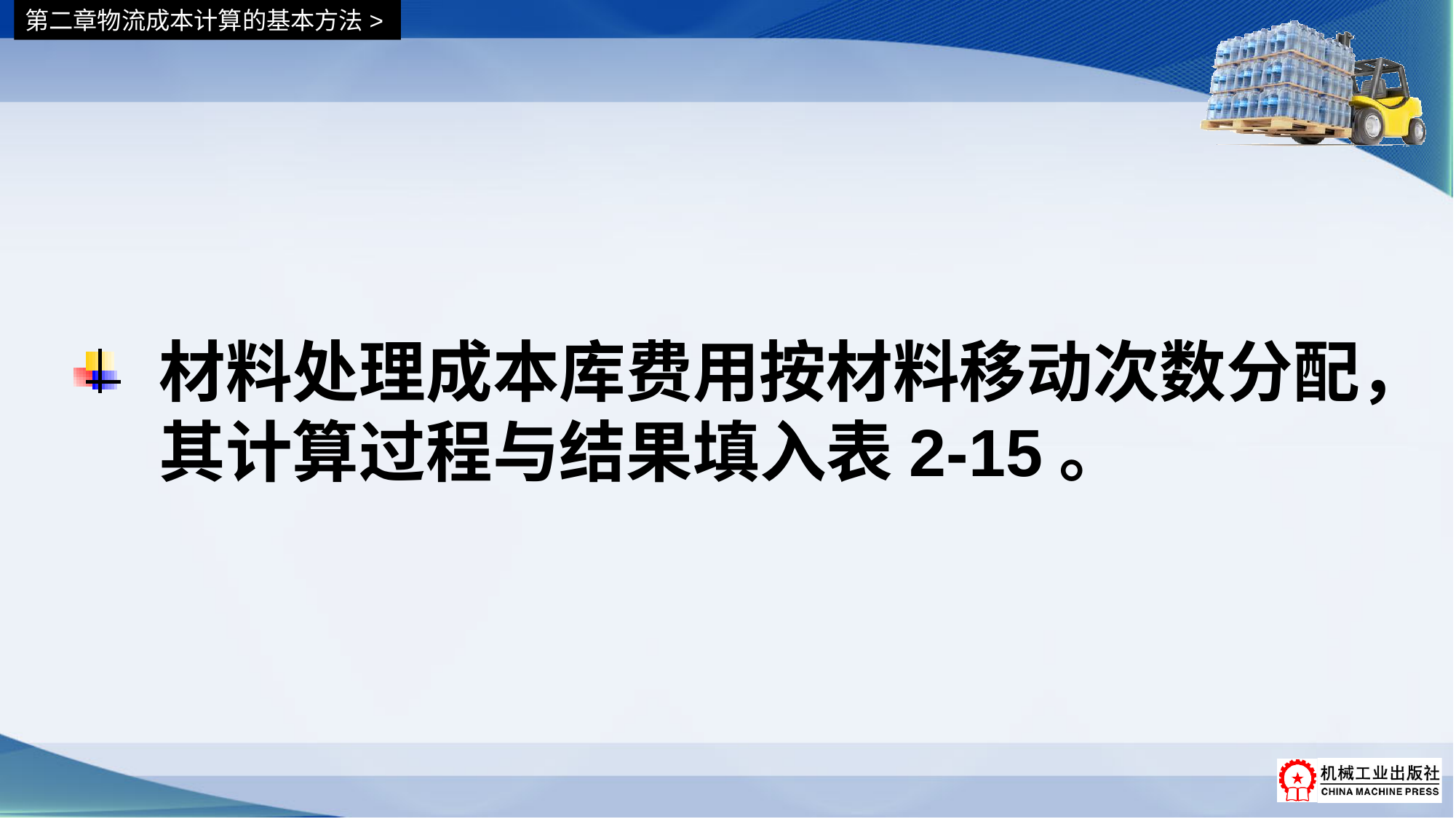

第二章物流成本计算的基本方法>
# 材料处理成本库费用按材料移动次数分配，其计算过程与结果填入表2-15。